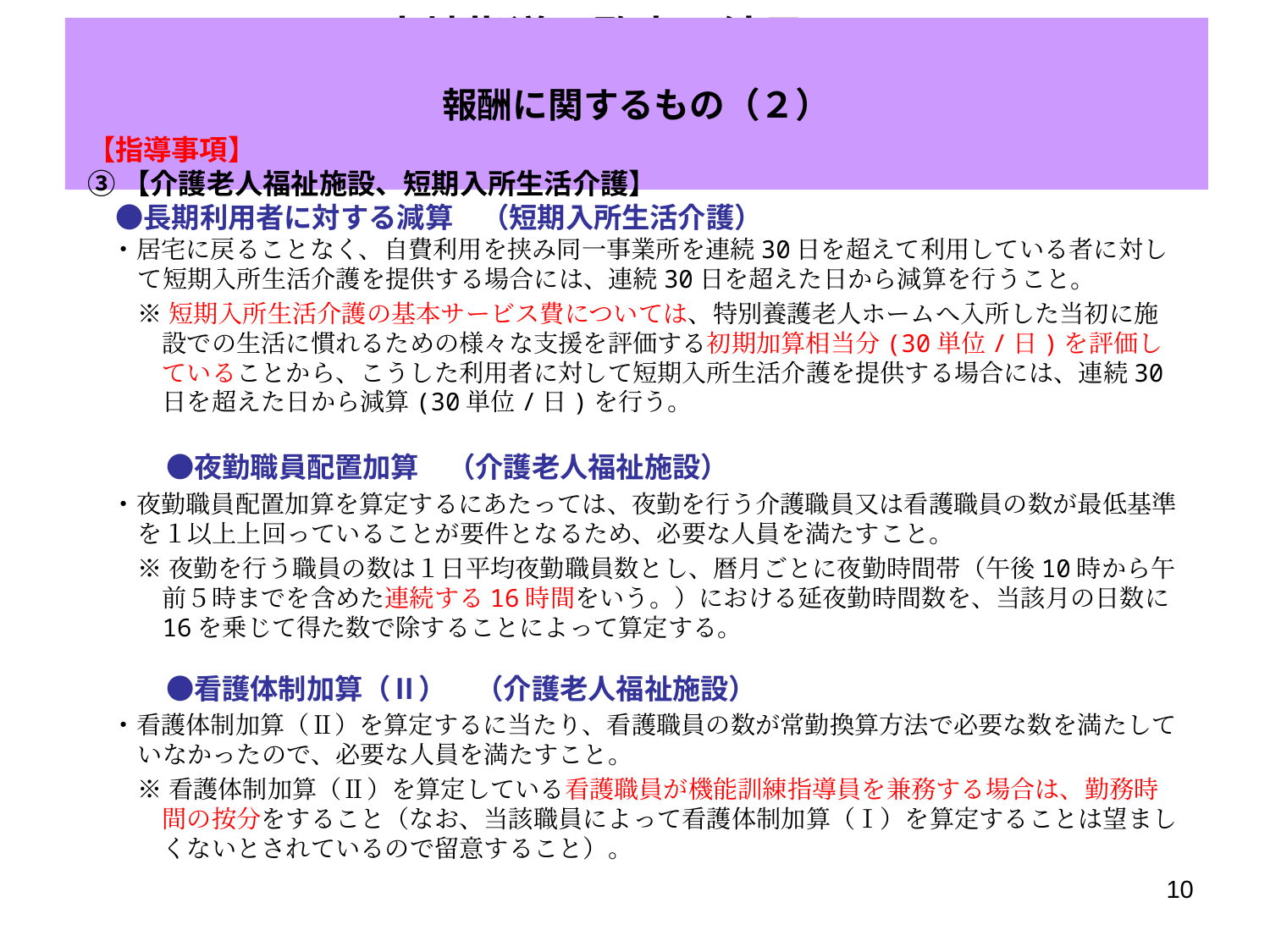

２．実地指導・監査の結果について
# 報酬に関するもの（２）
【指導事項】
③【介護老人福祉施設、短期入所生活介護】
　●長期利用者に対する減算　（短期入所生活介護）
・居宅に戻ることなく、自費利用を挟み同一事業所を連続30日を超えて利用している者に対して短期入所生活介護を提供する場合には、連続30日を超えた日から減算を行うこと。
※短期入所生活介護の基本サービス費については、特別養護老人ホームへ入所した当初に施設での生活に慣れるための様々な支援を評価する初期加算相当分(30単位/日)を評価していることから、こうした利用者に対して短期入所生活介護を提供する場合には、連続30日を超えた日から減算(30単位/日)を行う。

　●夜勤職員配置加算　（介護老人福祉施設）
・夜勤職員配置加算を算定するにあたっては、夜勤を行う介護職員又は看護職員の数が最低基準を１以上上回っていることが要件となるため、必要な人員を満たすこと。
※夜勤を行う職員の数は１日平均夜勤職員数とし、暦月ごとに夜勤時間帯（午後10時から午前５時までを含めた連続する16時間をいう。）における延夜勤時間数を、当該月の日数に16を乗じて得た数で除することによって算定する。

　●看護体制加算（Ⅱ）　（介護老人福祉施設）
・看護体制加算（Ⅱ）を算定するに当たり、看護職員の数が常勤換算方法で必要な数を満たしていなかったので、必要な人員を満たすこと。
※看護体制加算（Ⅱ）を算定している看護職員が機能訓練指導員を兼務する場合は、勤務時間の按分をすること（なお、当該職員によって看護体制加算（Ⅰ）を算定することは望ましくないとされているので留意すること）。
10